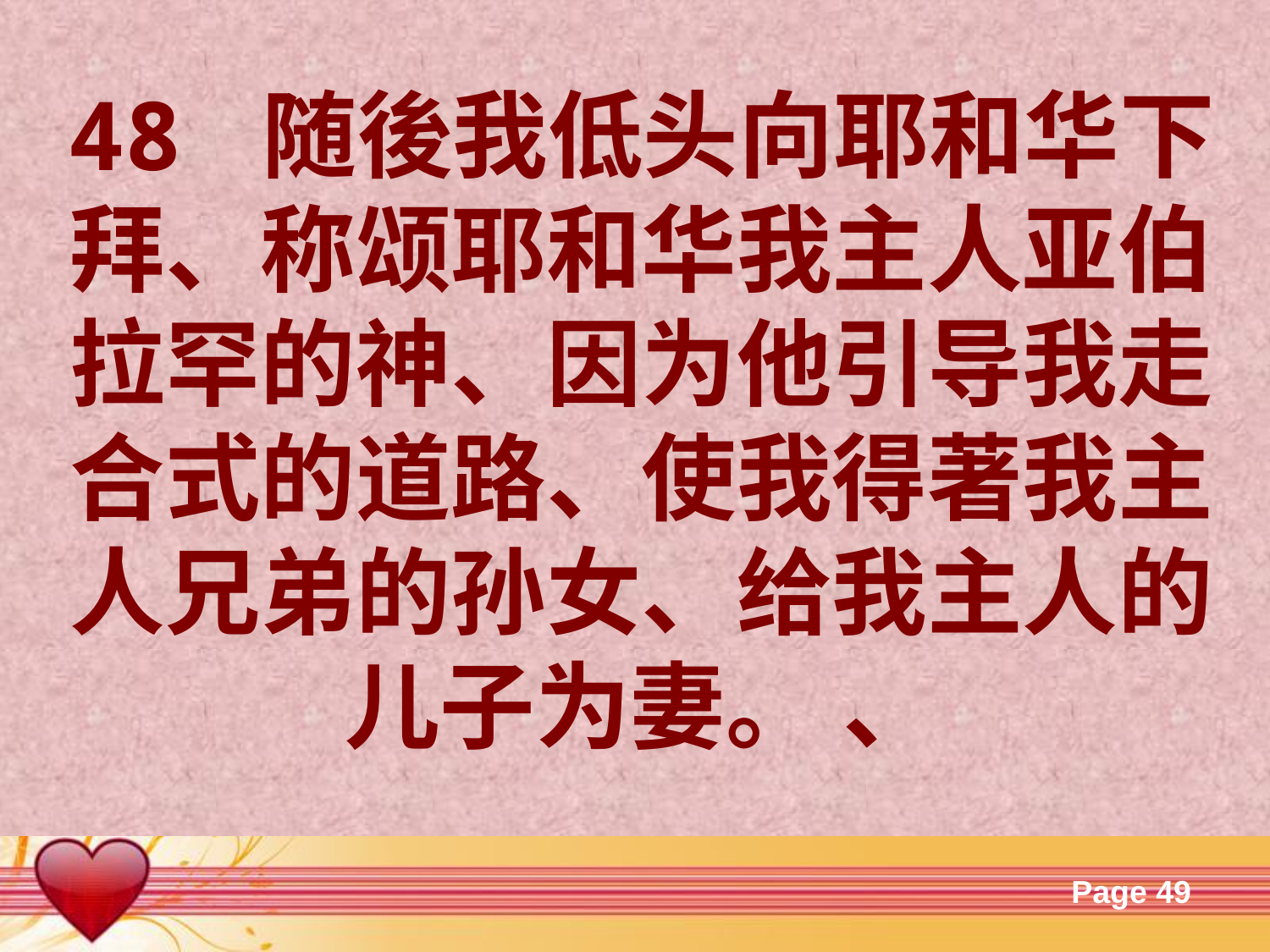

48 随後我低头向耶和华下拜、称颂耶和华我主人亚伯拉罕的神、因为他引导我走合式的道路、使我得著我主人兄弟的孙女、给我主人的儿子为妻。 、